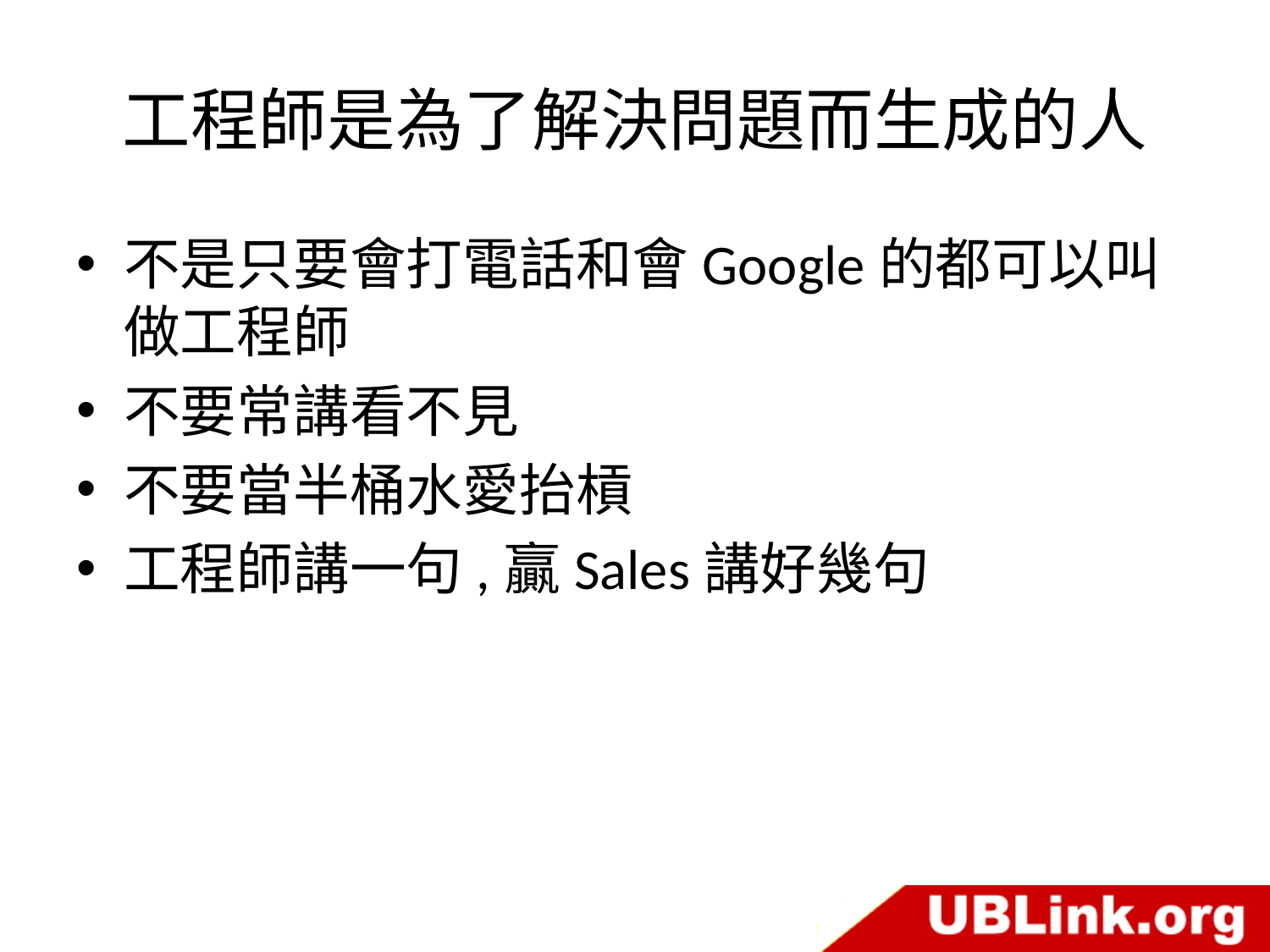

# 工程師是為了解決問題而生成的人
不是只要會打電話和會Google的都可以叫做工程師
不要常講看不見
不要當半桶水愛抬槓
工程師講一句,贏Sales講好幾句